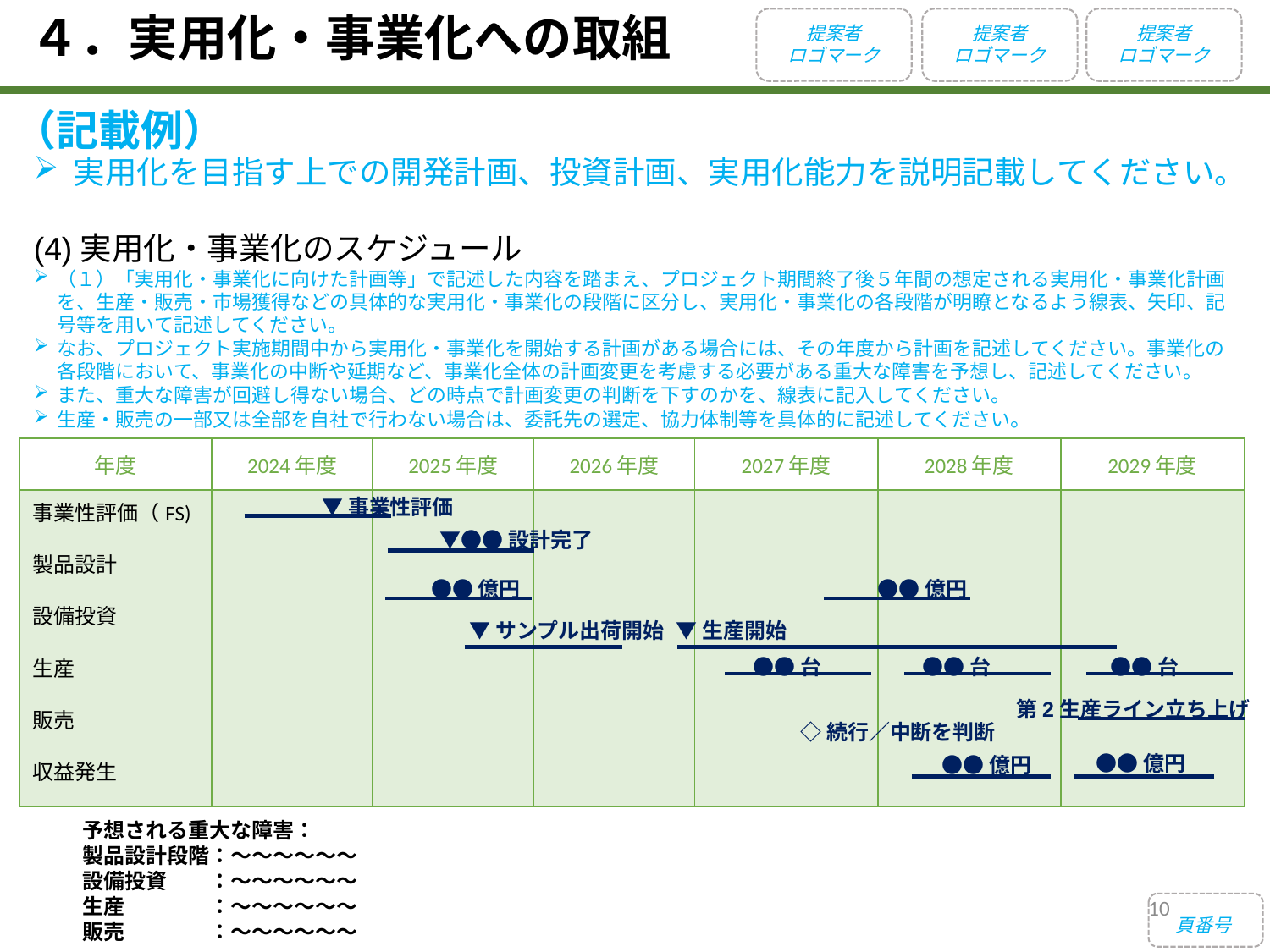

４．実用化・事業化への取組

提案者
ロゴマーク
提案者
ロゴマーク
提案者
ロゴマーク
（記載例）
実用化を目指す上での開発計画、投資計画、実用化能力を説明記載してください。

(4)実用化・事業化のスケジュール
（１）「実用化・事業化に向けた計画等」で記述した内容を踏まえ、プロジェクト期間終了後５年間の想定される実用化・事業化計画を、生産・販売・市場獲得などの具体的な実用化・事業化の段階に区分し、実用化・事業化の各段階が明瞭となるよう線表、矢印、記号等を用いて記述してください。
なお、プロジェクト実施期間中から実用化・事業化を開始する計画がある場合には、その年度から計画を記述してください。事業化の各段階において、事業化の中断や延期など、事業化全体の計画変更を考慮する必要がある重大な障害を予想し、記述してください。
また、重大な障害が回避し得ない場合、どの時点で計画変更の判断を下すのかを、線表に記入してください。
生産・販売の一部又は全部を自社で行わない場合は、委託先の選定、協力体制等を具体的に記述してください。
| 年度 | 2024年度 | 2025年度 | 2026年度 | 2027年度 | 2028年度 | 2029年度 |
| --- | --- | --- | --- | --- | --- | --- |
| 事業性評価（FS)   製品設計 設備投資   生産   販売   収益発生 |  |  |  |  |  |  |
▼事業性評価
▼●●設計完了
●●億円
●●億円
▼サンプル出荷開始
▼生産開始
●●台
●●台
●●台
第2生産ライン立ち上げ
◇続行／中断を判断
●●億円
●●億円
予想される重大な障害：
製品設計段階：～～～～～～
設備投資	：～～～～～～
生産	：～～～～～～
販売	：～～～～～～
10

頁番号